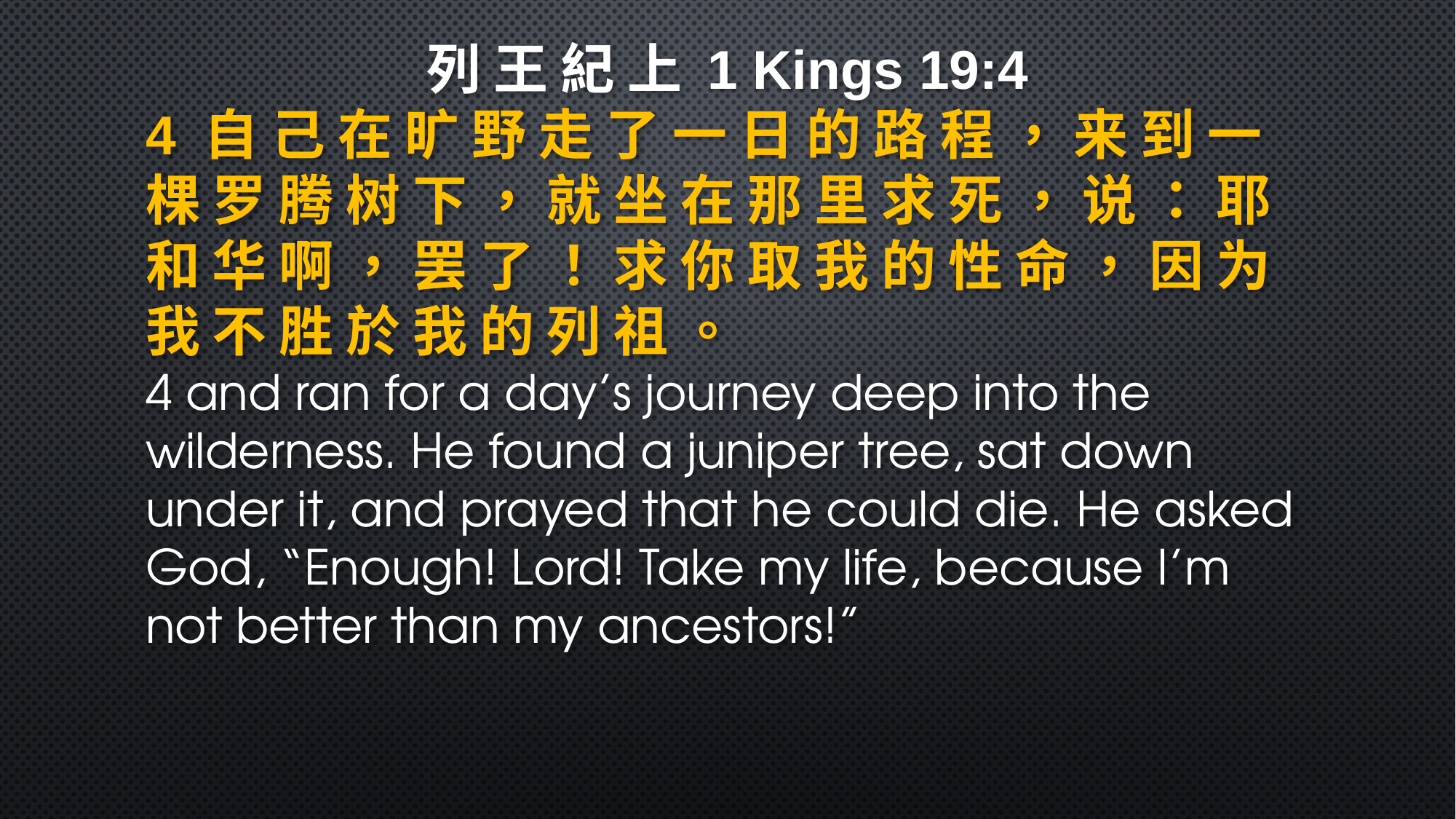

列 王 紀 上 1 Kings 19:4
4 自 己 在 旷 野 走 了 一 日 的 路 程 ， 来 到 一 棵 罗 腾 树 下 ， 就 坐 在 那 里 求 死 ， 说 ： 耶 和 华 啊 ， 罢 了 ！ 求 你 取 我 的 性 命 ， 因 为 我 不 胜 於 我 的 列 祖 。
4 and ran for a day’s journey deep into the wilderness. He found a juniper tree, sat down under it, and prayed that he could die. He asked God, “Enough! Lord! Take my life, because I’m not better than my ancestors!”